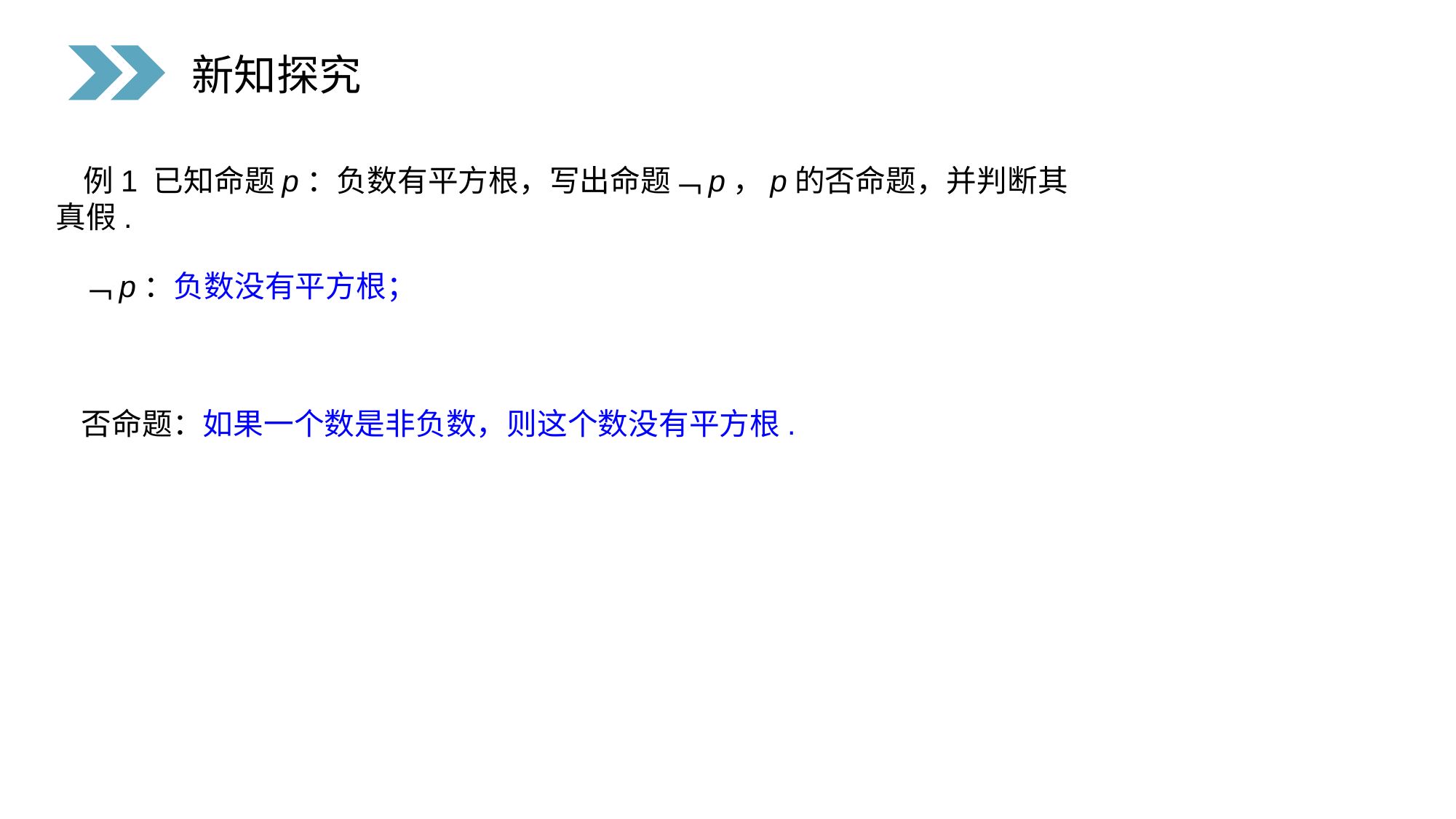

新知探究
   例1 已知命题p：负数有平方根，写出命题﹁p，p的否命题，并判断其真假.
﹁p：负数没有平方根；
否命题：如果一个数是非负数，则这个数没有平方根.